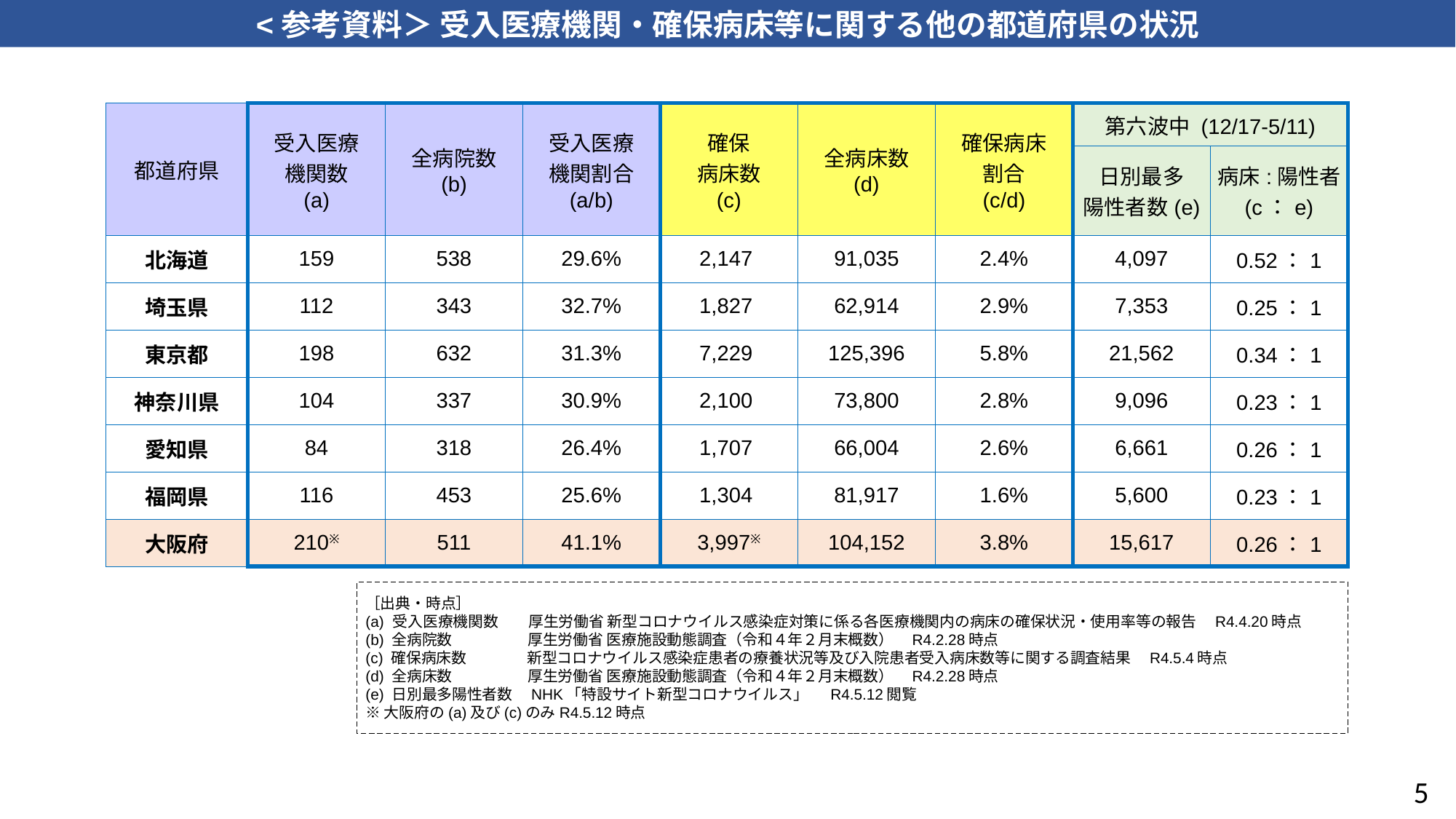

<参考資料＞ 受入医療機関・確保病床等に関する他の都道府県の状況
| 都道府県 | 受入医療 機関数 (a) | 全病院数 (b) | 受入医療 機関割合 (a/b) | 確保 病床数 (c) | 全病床数 (d) | 確保病床 割合 (c/d) | 第六波中 (12/17-5/11) |  |
| --- | --- | --- | --- | --- | --- | --- | --- | --- |
|  |  |  |  |  |  |  | 日別最多 陽性者数(e) | 病床:陽性者 (c：e) |
| 北海道 | 159 | 538 | 29.6% | 2,147 | 91,035 | 2.4% | 4,097 | 0.52：1 |
| 埼玉県 | 112 | 343 | 32.7% | 1,827 | 62,914 | 2.9% | 7,353 | 0.25：1 |
| 東京都 | 198 | 632 | 31.3% | 7,229 | 125,396 | 5.8% | 21,562 | 0.34：1 |
| 神奈川県 | 104 | 337 | 30.9% | 2,100 | 73,800 | 2.8% | 9,096 | 0.23：1 |
| 愛知県 | 84 | 318 | 26.4% | 1,707 | 66,004 | 2.6% | 6,661 | 0.26：1 |
| 福岡県 | 116 | 453 | 25.6% | 1,304 | 81,917 | 1.6% | 5,600 | 0.23：1 |
| 大阪府 | 210※ | 511 | 41.1% | 3,997※ | 104,152 | 3.8% | 15,617 | 0.26：1 |
［出典・時点］
受入医療機関数　　厚生労働省 新型コロナウイルス感染症対策に係る各医療機関内の病床の確保状況・使用率等の報告　R4.4.20時点
(b) 全病院数　　　　　厚生労働省 医療施設動態調査（令和４年２月末概数）　R4.2.28時点
(c) 確保病床数　　　　新型コロナウイルス感染症患者の療養状況等及び入院患者受入病床数等に関する調査結果　R4.5.4時点
(d) 全病床数　　　　　厚生労働省 医療施設動態調査（令和４年２月末概数）　R4.2.28時点
(e) 日別最多陽性者数　NHK「特設サイト新型コロナウイルス」　 R4.5.12閲覧
※大阪府の(a)及び(c)のみR4.5.12時点
5